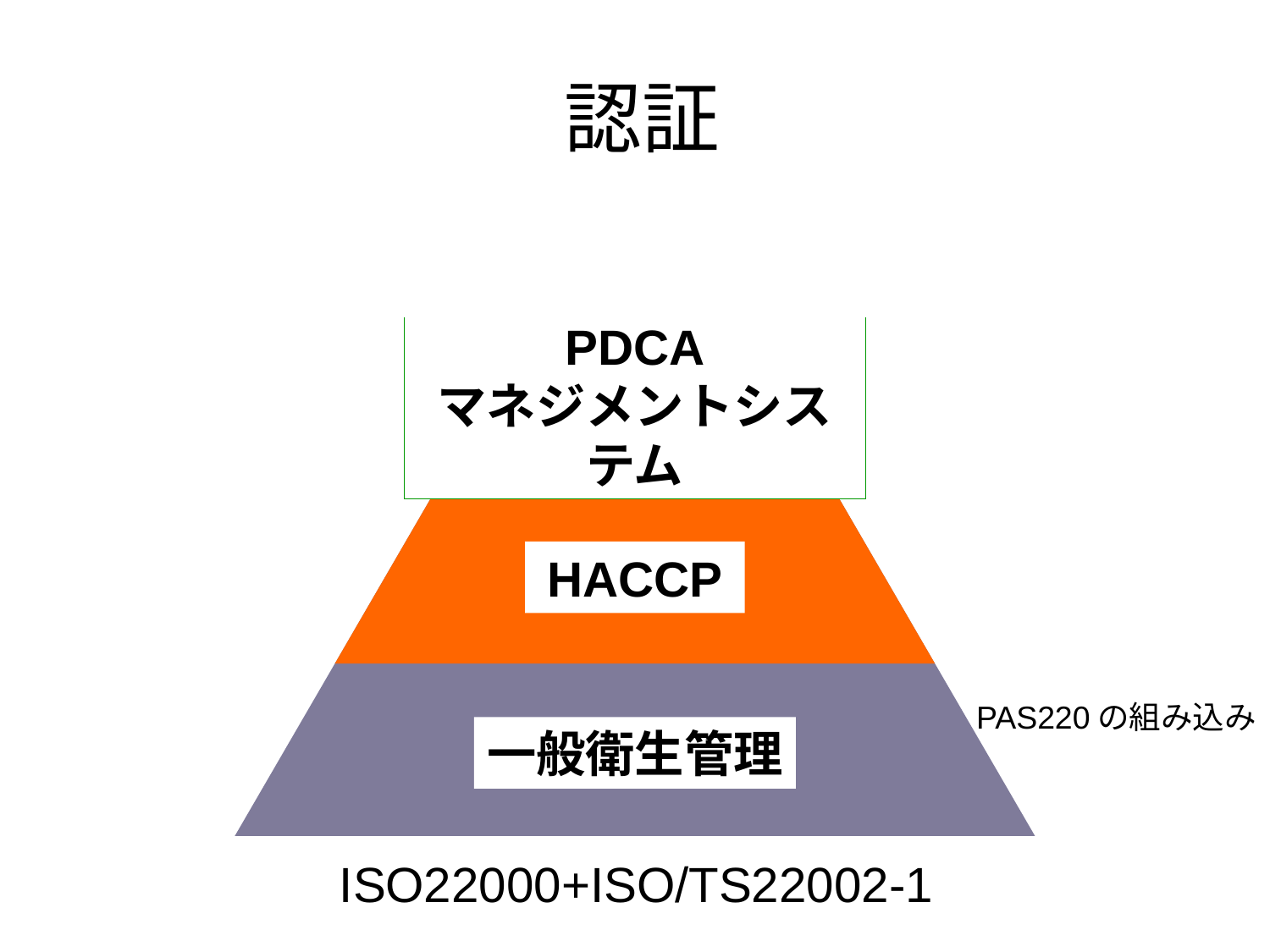

認証

各規格「売り」の部分
PDCA
マネジメントシステム
HACCP
一般衛生管理
PAS220の組み込み
ISO22000+ISO/TS22002-1